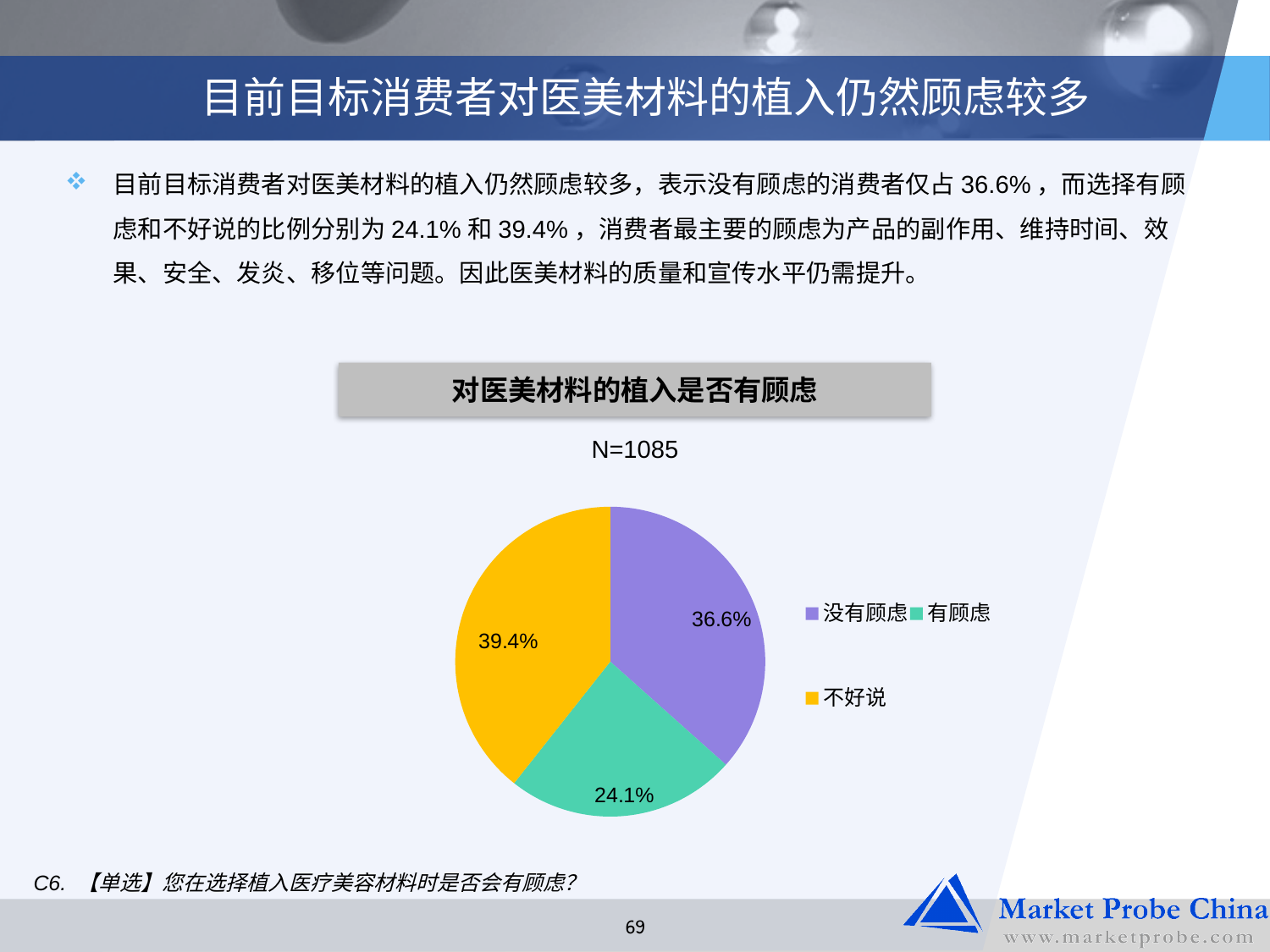

# 目前目标消费者对医美材料的植入仍然顾虑较多
目前目标消费者对医美材料的植入仍然顾虑较多，表示没有顾虑的消费者仅占36.6%，而选择有顾虑和不好说的比例分别为24.1%和39.4%，消费者最主要的顾虑为产品的副作用、维持时间、效果、安全、发炎、移位等问题。因此医美材料的质量和宣传水平仍需提升。
对医美材料的植入是否有顾虑
N=1085

### Chart

| Category | 列 N % |
|---|---|
| 没有顾虑 | 0.3658986175115208 |
| 有顾虑 | 0.2405529953917051 |
| 不好说 | 0.39354838709677437 |
C6. 【单选】您在选择植入医疗美容材料时是否会有顾虑？
69